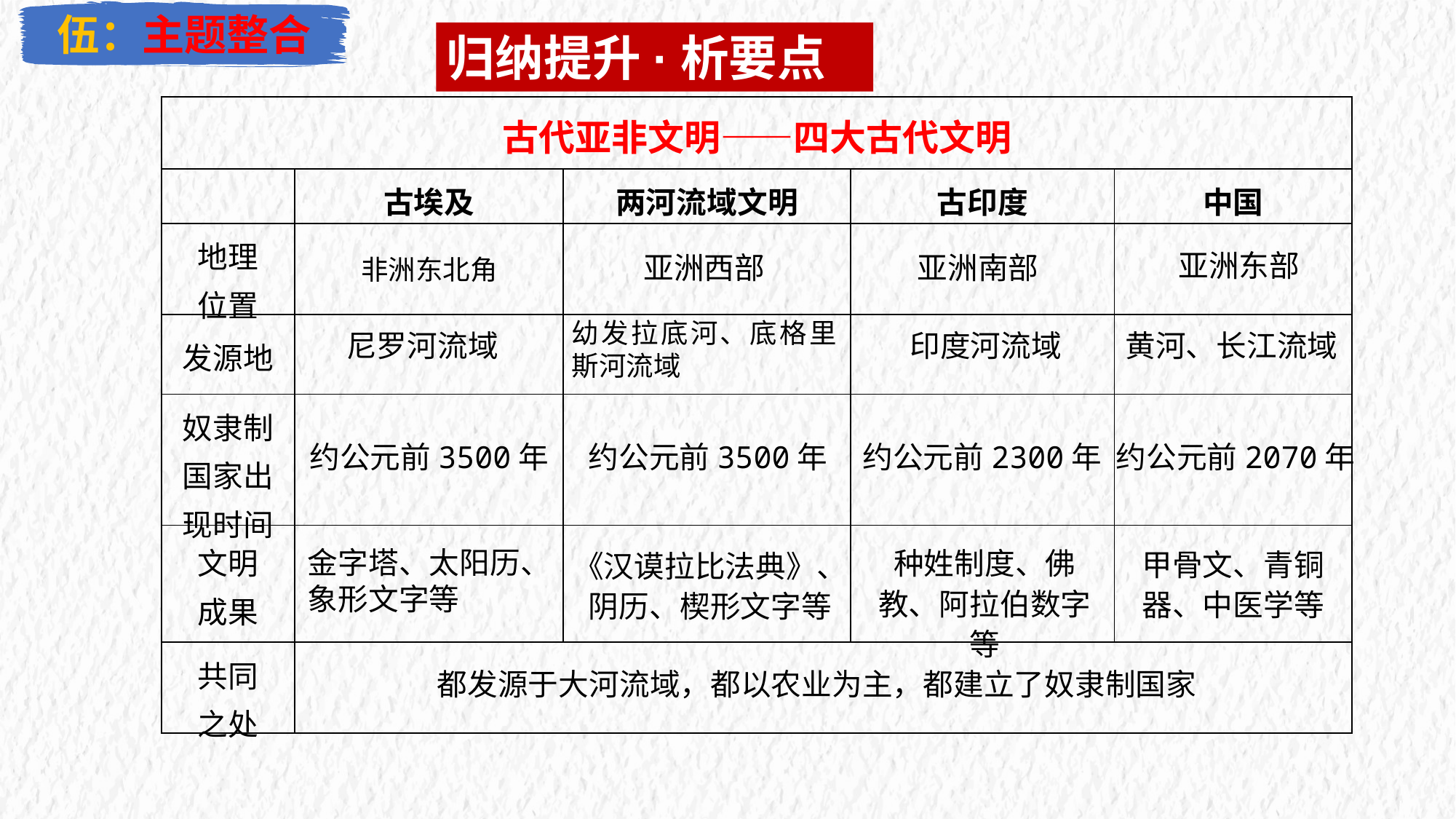

伍：主题整合
归纳提升·析要点
| 古代亚非文明——四大古代文明 |  |  |  |  |
| --- | --- | --- | --- | --- |
|  | 古埃及 | 两河流域文明 | 古印度 | 中国 |
| 地理 位置 |  |  |  |  |
| 发源地 |  |  |  |  |
| 奴隶制国家出现时间 |  |  |  |  |
| 文明 成果 |  |  |  |  |
| 共同 之处 |  |  |  |  |
亚洲东部
非洲东北角
亚洲西部
亚洲南部
幼发拉底河、底格里斯河流域
尼罗河流域
印度河流域
黄河、长江流域
约公元前3500年
约公元前3500年
约公元前2300年
约公元前2070年
种姓制度、佛教、阿拉伯数字等
甲骨文、青铜器、中医学等
《汉谟拉比法典》、阴历、楔形文字等
金字塔、太阳历、象形文字等
都发源于大河流域，都以农业为主，都建立了奴隶制国家